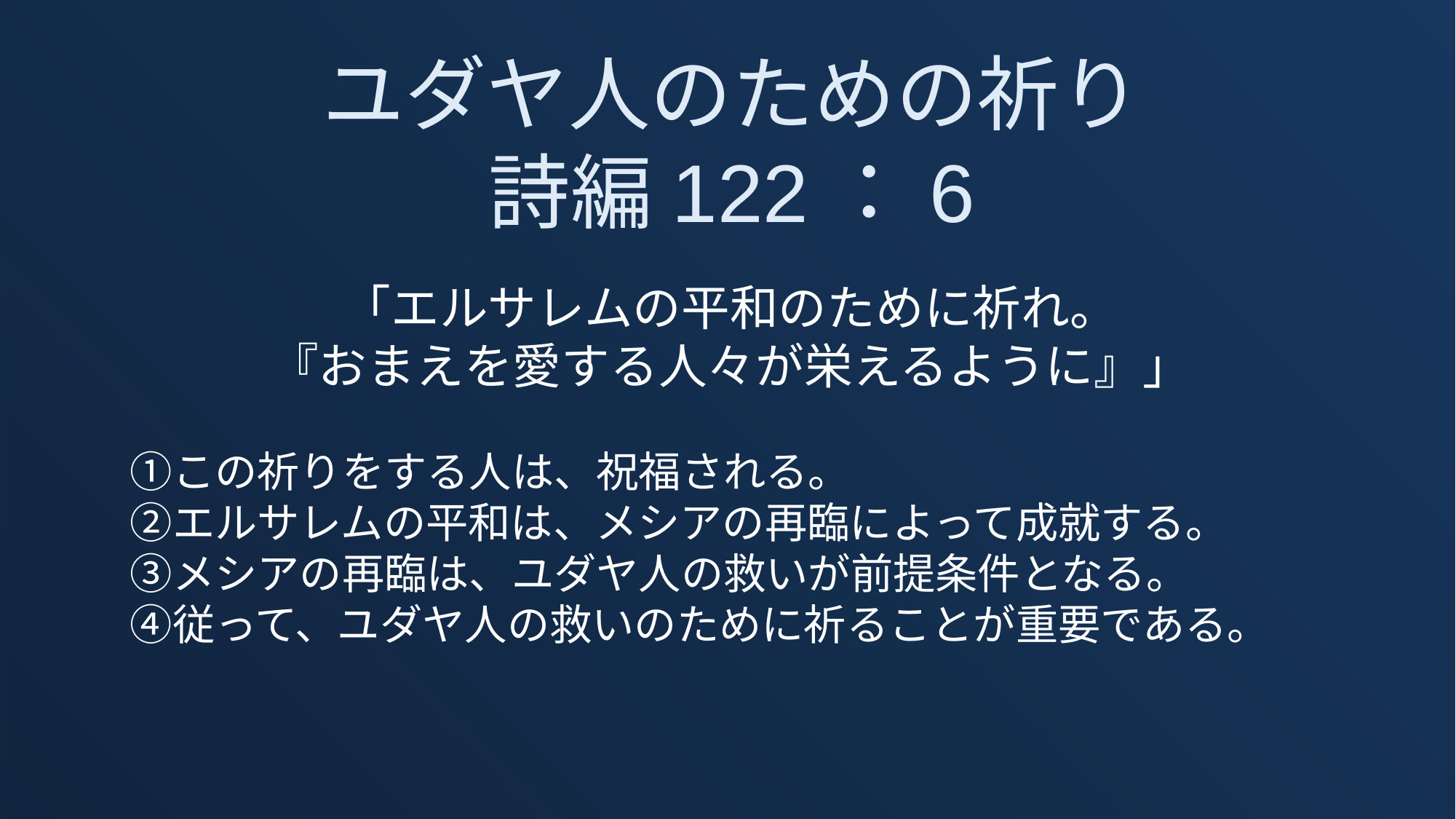

ユダヤ人のための祈り
詩編122：6
「エルサレムの平和のために祈れ。
『おまえを愛する人々が栄えるように』」

　➀この祈りをする人は、祝福される。
　②エルサレムの平和は、メシアの再臨によって成就する。
　③メシアの再臨は、ユダヤ人の救いが前提条件となる。
　④従って、ユダヤ人の救いのために祈ることが重要である。